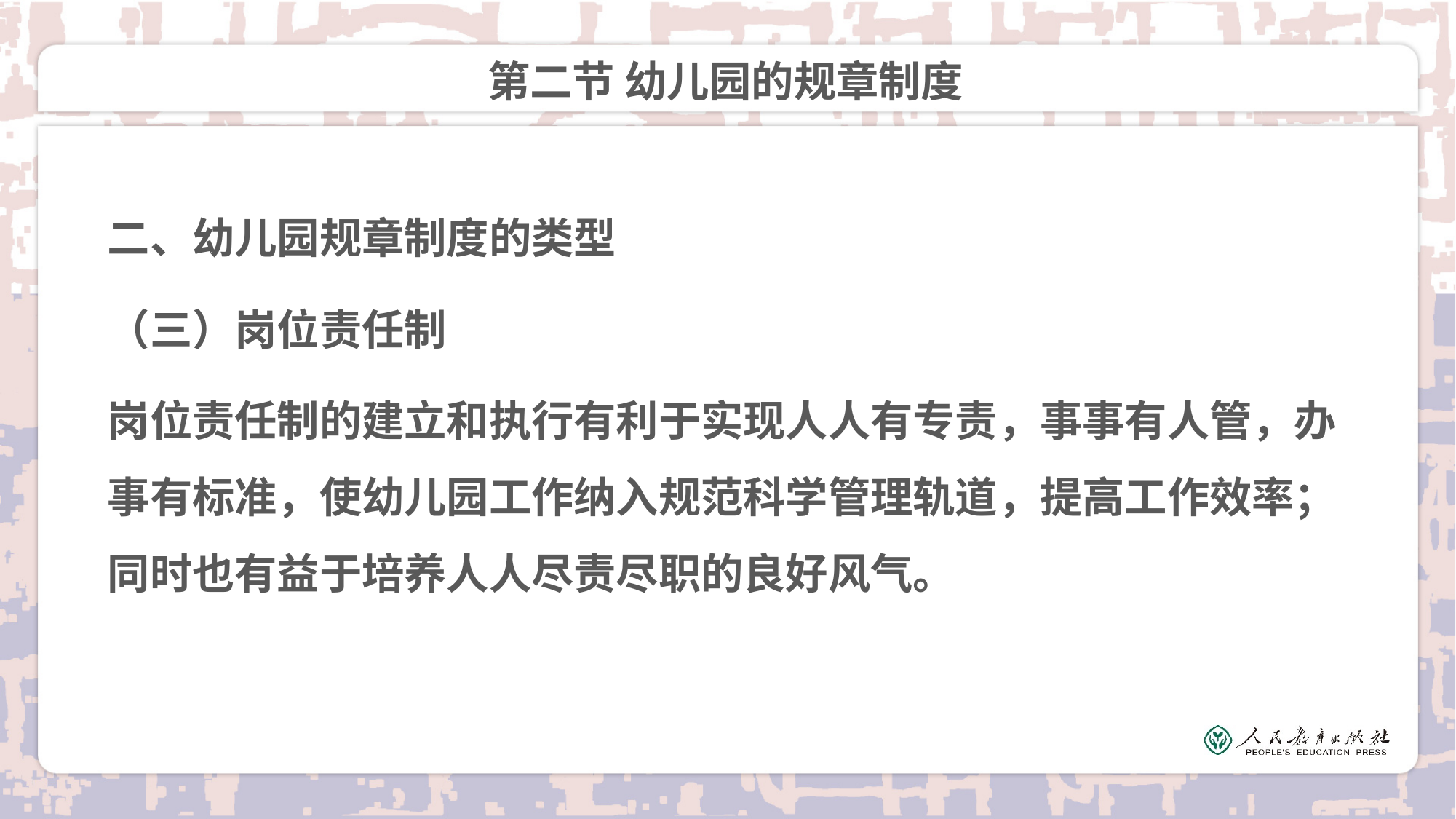

# 第二节 幼儿园的规章制度
二、幼儿园规章制度的类型
（三）岗位责任制
岗位责任制的建立和执行有利于实现人人有专责，事事有人管，办事有标准，使幼儿园工作纳入规范科学管理轨道，提高工作效率；同时也有益于培养人人尽责尽职的良好风气。